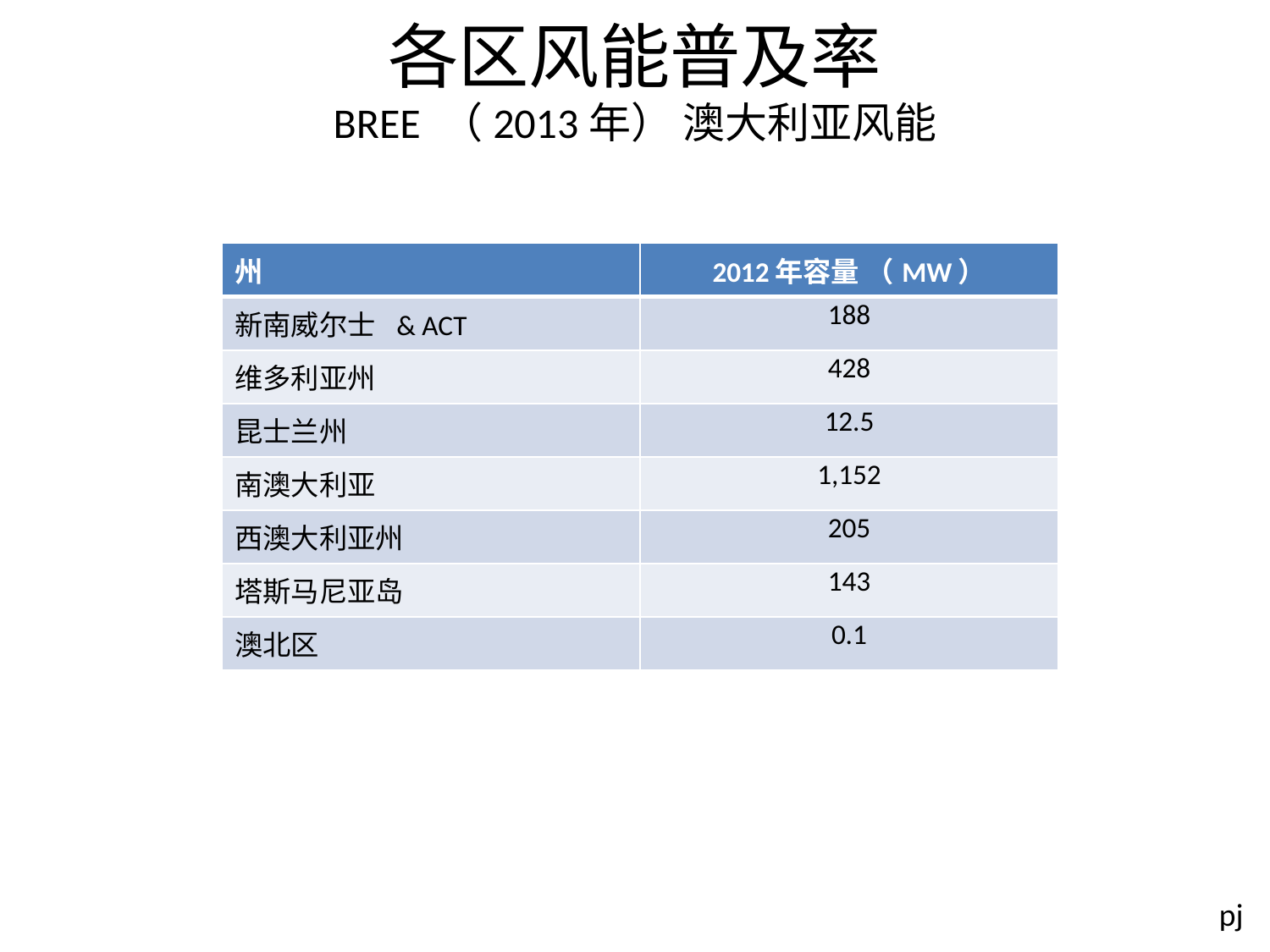

# 各区风能普及率 BREE （2013年） 澳大利亚风能
| 州 | 2012年容量 （MW） |
| --- | --- |
| 新南威尔士 & ACT | 188 |
| 维多利亚州 | 428 |
| 昆士兰州 | 12.5 |
| 南澳大利亚 | 1,152 |
| 西澳大利亚州 | 205 |
| 塔斯马尼亚岛 | 143 |
| 澳北区 | 0.1 |